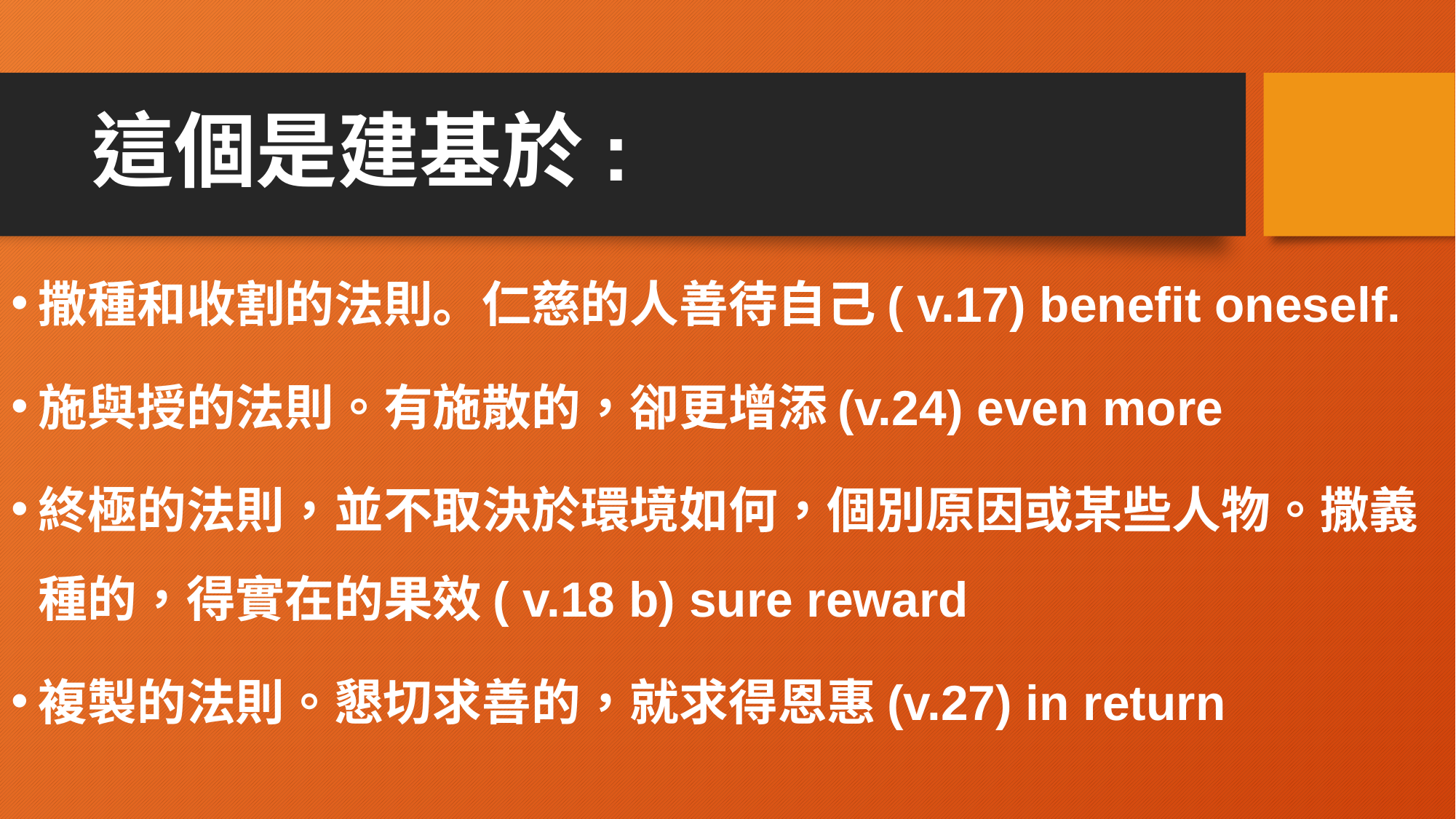

# 這個是建基於:

撒種和收割的法則。仁慈的人善待自己( v.17) benefit oneself.
施與授的法則。有施散的，卻更增添(v.24) even more
終極的法則，並不取決於環境如何，個別原因或某些人物。撒義種的，得實在的果效( v.18 b) sure reward
複製的法則。懇切求善的，就求得恩惠(v.27) in return